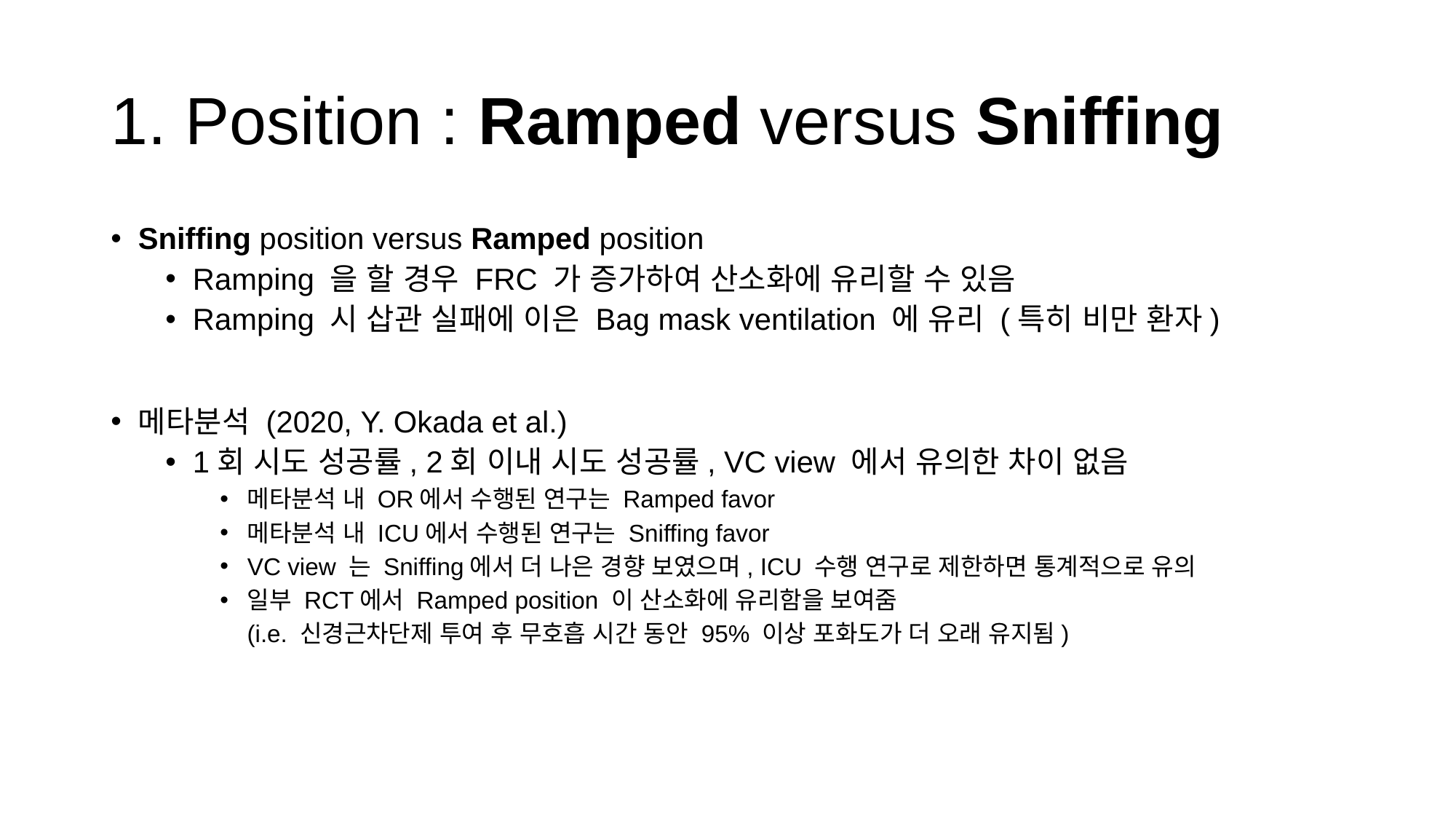

# 1. Position : Ramped versus Sniffing
Sniffing position versus Ramped position
Ramping 을 할 경우 FRC 가 증가하여 산소화에 유리할 수 있음
Ramping 시 삽관 실패에 이은 Bag mask ventilation 에 유리 (특히 비만 환자)

메타분석 (2020, Y. Okada et al.)
1회 시도 성공률, 2회 이내 시도 성공률, VC view 에서 유의한 차이 없음
메타분석 내 OR에서 수행된 연구는 Ramped favor
메타분석 내 ICU에서 수행된 연구는 Sniffing favor
VC view 는 Sniffing에서 더 나은 경향 보였으며, ICU 수행 연구로 제한하면 통계적으로 유의
일부 RCT에서 Ramped position 이 산소화에 유리함을 보여줌
    (i.e. 신경근차단제 투여 후 무호흡 시간 동안 95% 이상 포화도가 더 오래 유지됨)